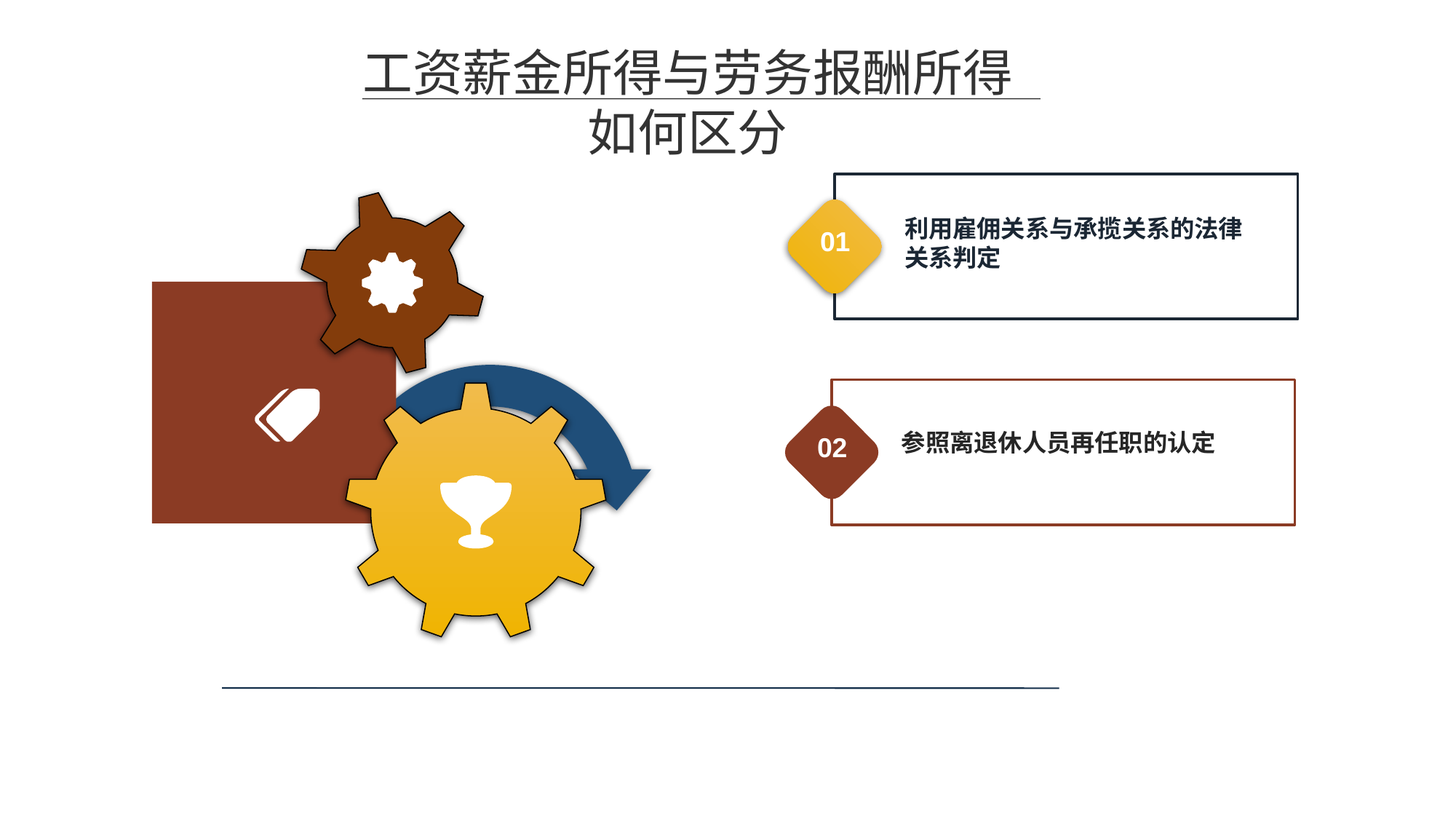

工资薪金所得与劳务报酬所得
如何区分

利用雇佣关系与承揽关系的法律
关系判定

01

参照离退休人员再任职的认定
02